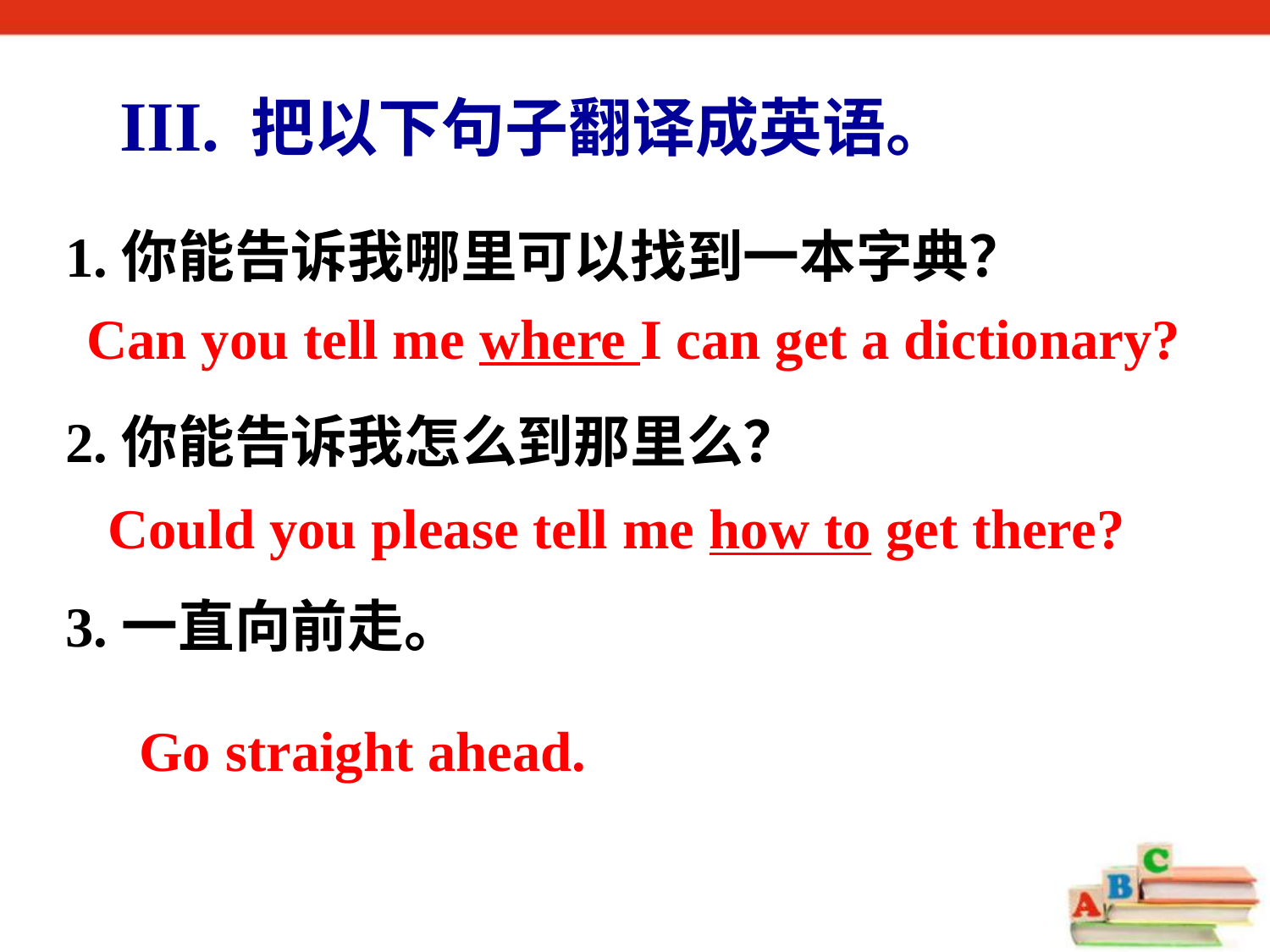

III. 把以下句子翻译成英语。
1.你能告诉我哪里可以找到一本字典？

2.你能告诉我怎么到那里么？

3.一直向前走。
Can you tell me where I can get a dictionary?
Could you please tell me how to get there?
Go straight ahead.